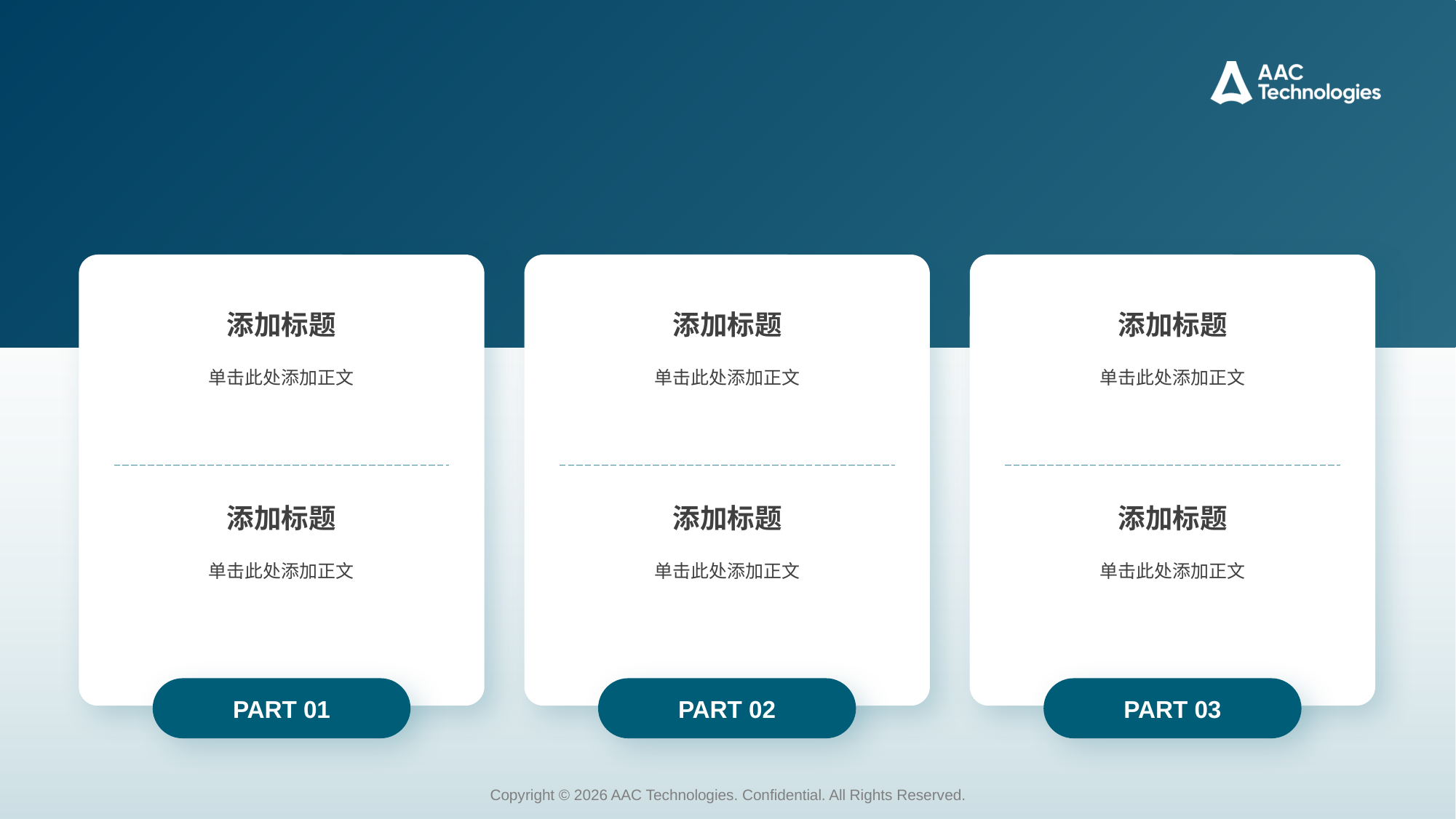

#

添加标题
单击此处添加正文
添加标题
单击此处添加正文
添加标题
单击此处添加正文
添加标题
单击此处添加正文
添加标题
单击此处添加正文
添加标题
单击此处添加正文
PART 01
PART 02
PART 03